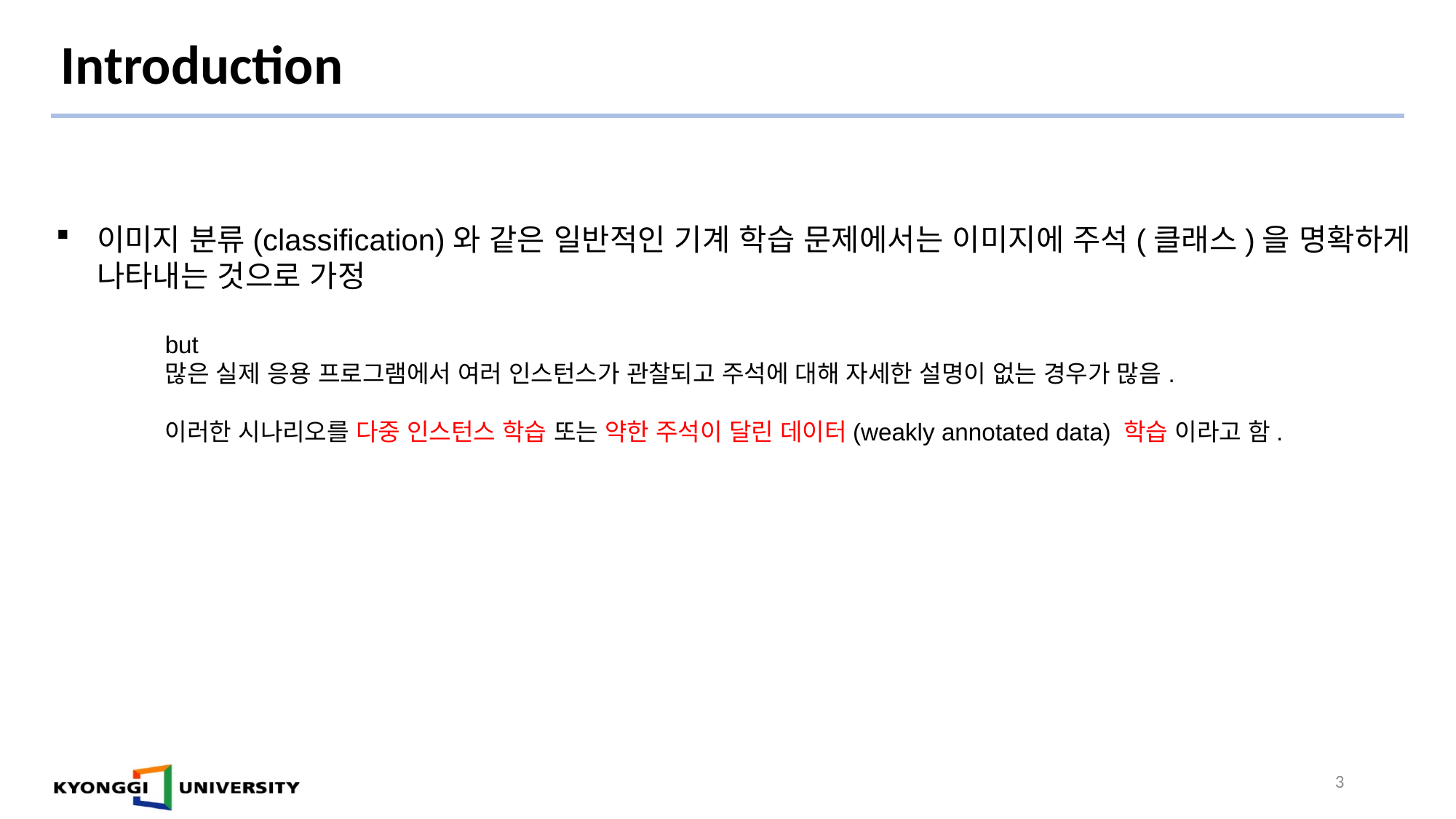

# Introduction

이미지 분류(classification)와 같은 일반적인 기계 학습 문제에서는 이미지에 주석(클래스)을 명확하게 나타내는 것으로 가정

	but
	많은 실제 응용 프로그램에서 여러 인스턴스가 관찰되고 주석에 대해 자세한 설명이 없는 경우가 많음.

	이러한 시나리오를 다중 인스턴스 학습 또는 약한 주석이 달린 데이터(weakly annotated data) 학습 이라고 함.
3